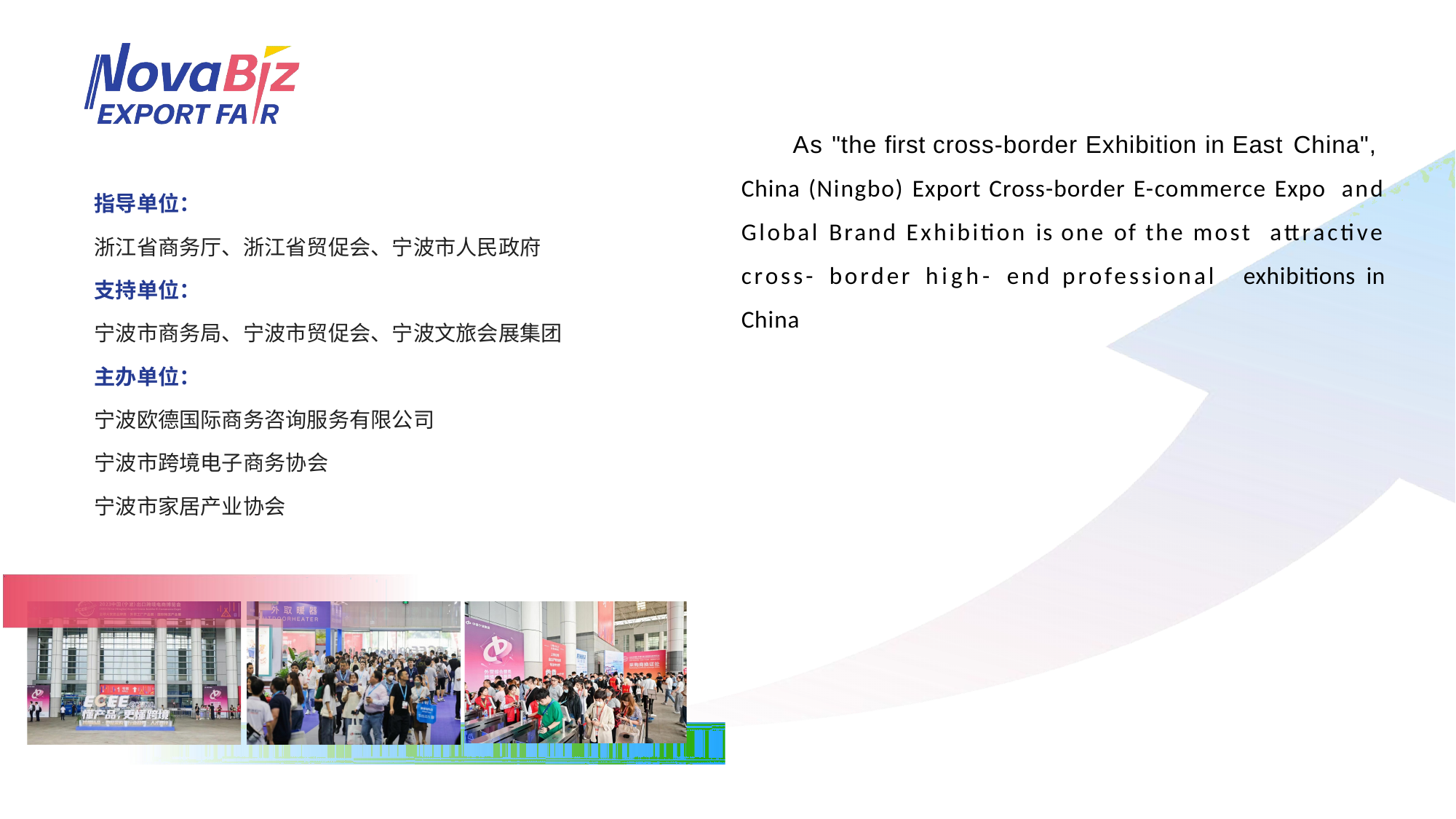

As "the first cross-border Exhibition in East China",
China (Ningbo) Export Cross-border E-commerce Expo  and Global Brand Exhibition is one of the most  attractive cross- border high- end professional  exhibitions in China
指导单位：
浙江省商务厅、浙江省贸促会、宁波市人民政府
支持单位：
宁波市商务局、宁波市贸促会、宁波文旅会展集团
主办单位：
宁波欧德国际商务咨询服务有限公司 宁波市跨境电子商务协会
宁波市家居产业协会